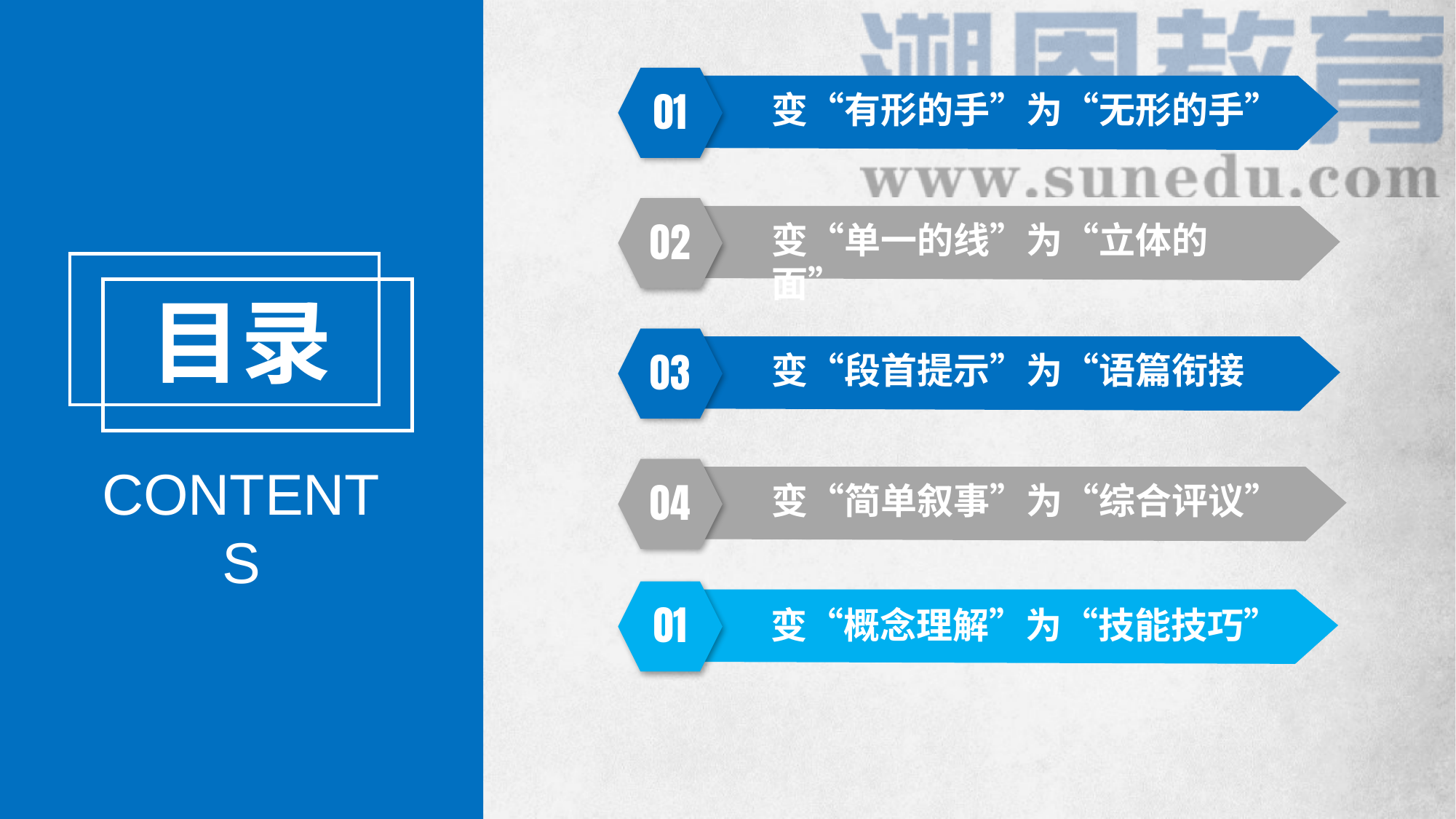

01

变“有形的手”为“无形的手”
02

变“单一的线”为“立体的面”

目录
03

变“段首提示”为“语篇衔接
CONTENTS
04

变“简单叙事”为“综合评议”
01

变“概念理解”为“技能技巧”